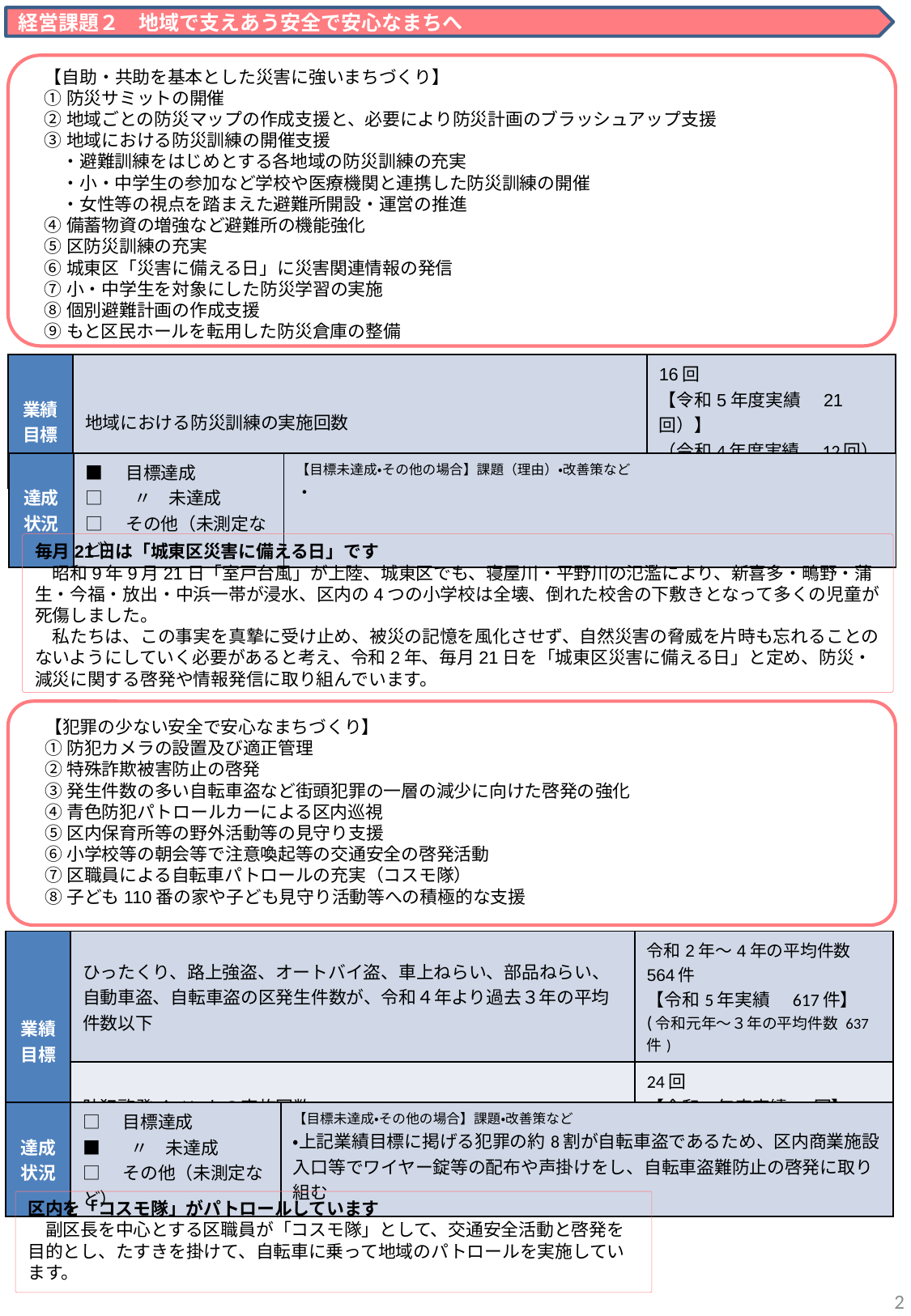

経営課題２　地域で支えあう安全で安心なまちへ

【自助・共助を基本とした災害に強いまちづくり】
①防災サミットの開催
②地域ごとの防災マップの作成支援と、必要により防災計画のブラッシュアップ支援
③地域における防災訓練の開催支援
　・避難訓練をはじめとする各地域の防災訓練の充実
　・小・中学生の参加など学校や医療機関と連携した防災訓練の開催
　・女性等の視点を踏まえた避難所開設・運営の推進
④備蓄物資の増強など避難所の機能強化
⑤区防災訓練の充実
⑥城東区「災害に備える日」に災害関連情報の発信
⑦小・中学生を対象にした防災学習の実施
⑧個別避難計画の作成支援
⑨もと区民ホールを転用した防災倉庫の整備

| 業績目標 | 地域における防災訓練の実施回数 | 16回 【令和5年度実績　21回）】 （令和4年度実績　12回） |
| --- | --- | --- |

毎月21日は「城東区災害に備える日」です
　昭和9年9月21日「室戸台風」が上陸、城東区でも、寝屋川・平野川の氾濫により、新喜多・鴫野・蒲生・今福・放出・中浜一帯が浸水、区内の4つの小学校は全壊、倒れた校舎の下敷きとなって多くの児童が死傷しました。
　私たちは、この事実を真摯に受け止め、被災の記憶を風化させず、自然災害の脅威を片時も忘れることのないようにしていく必要があると考え、令和2年、毎月21日を「城東区災害に備える日」と定め、防災・減災に関する啓発や情報発信に取り組んでいます。

| 達成状況 | ■　目標達成　　 □　 〃　未達成 □　その他（未測定など） | 【目標未達成・その他の場合】課題（理由）・改善策など ・ |
| --- | --- | --- |

【犯罪の少ない安全で安心なまちづくり】
①防犯カメラの設置及び適正管理
②特殊詐欺被害防止の啓発
③発生件数の多い自転車盗など街頭犯罪の一層の減少に向けた啓発の強化
④青色防犯パトロールカーによる区内巡視
⑤区内保育所等の野外活動等の見守り支援
⑥小学校等の朝会等で注意喚起等の交通安全の啓発活動
⑦区職員による自転車パトロールの充実（コスモ隊）
⑧子ども110番の家や子ども見守り活動等への積極的な支援

| 業績目標 | ひったくり、路上強盗、オートバイ盗、車上ねらい、部品ねらい、自動車盗、自転車盗の区発生件数が、令和４年より過去３年の平均件数以下 | 令和2年～4年の平均件数　564件 【令和5年実績　617件】 (令和元年～３年の平均件数 637件) |
| --- | --- | --- |
|  | 防犯啓発イベントの実施回数 | 24回 【令和5年度実績24回】 (令和4年度実績24回) |
| 達成状況 | □　目標達成　　 ■　 〃　未達成 □　その他（未測定など） | 【目標未達成・その他の場合】課題・改善策など ・上記業績目標に掲げる犯罪の約8割が自転車盗であるため、区内商業施設入口等でワイヤー錠等の配布や声掛けをし、自転車盗難防止の啓発に取り組む |
| --- | --- | --- |

区内を「コスモ隊」がパトロールしています
　副区長を中心とする区職員が「コスモ隊」として、交通安全活動と啓発を目的とし、たすきを掛けて、自転車に乗って地域のパトロールを実施しています。

2